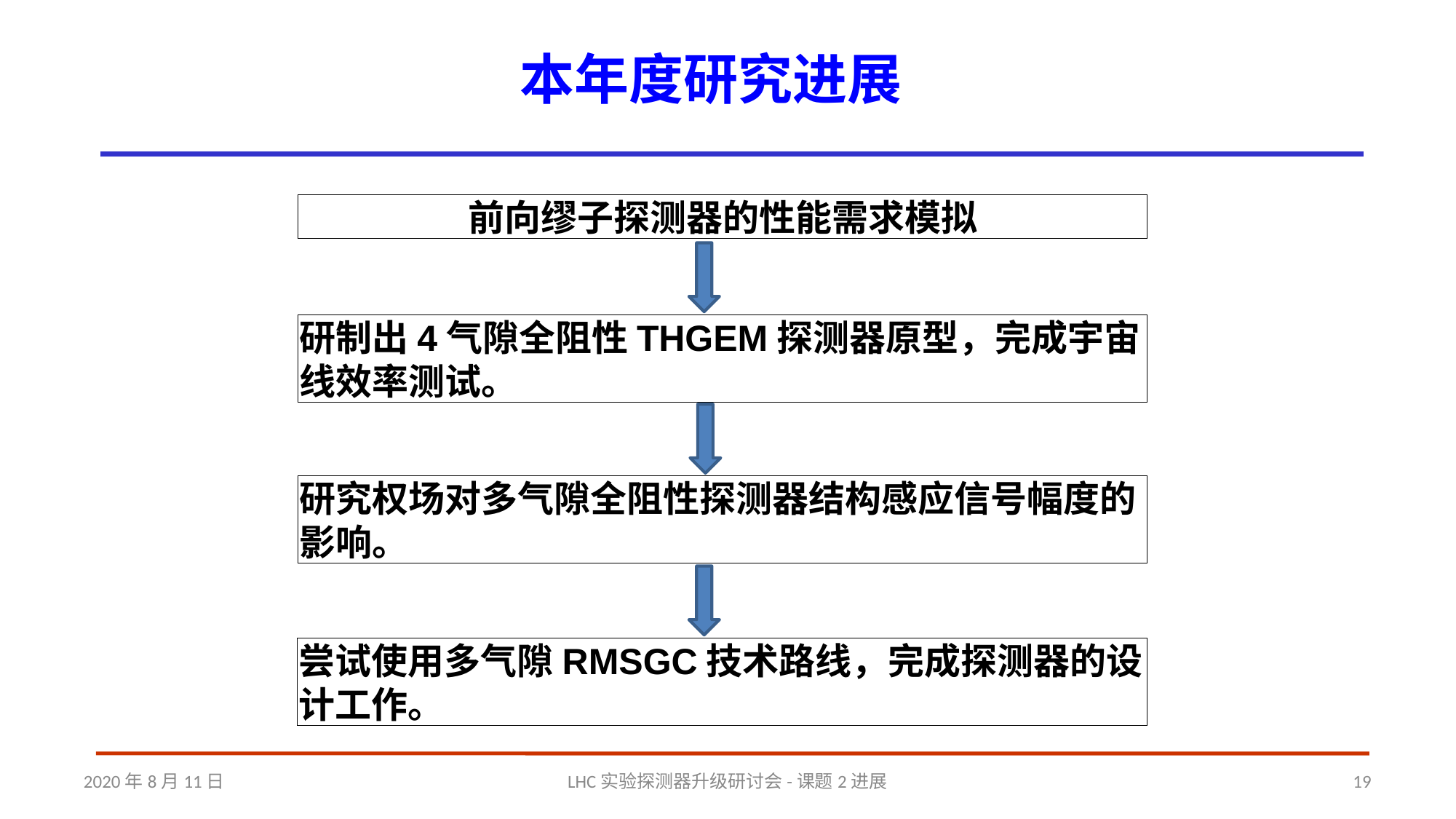

# 本年度研究进展
前向缪子探测器的性能需求模拟

研制出4气隙全阻性THGEM探测器原型，完成宇宙线效率测试。

研究权场对多气隙全阻性探测器结构感应信号幅度的影响。

尝试使用多气隙RMSGC技术路线，完成探测器的设计工作。
2020年8月11日
LHC实验探测器升级研讨会-课题2进展
19